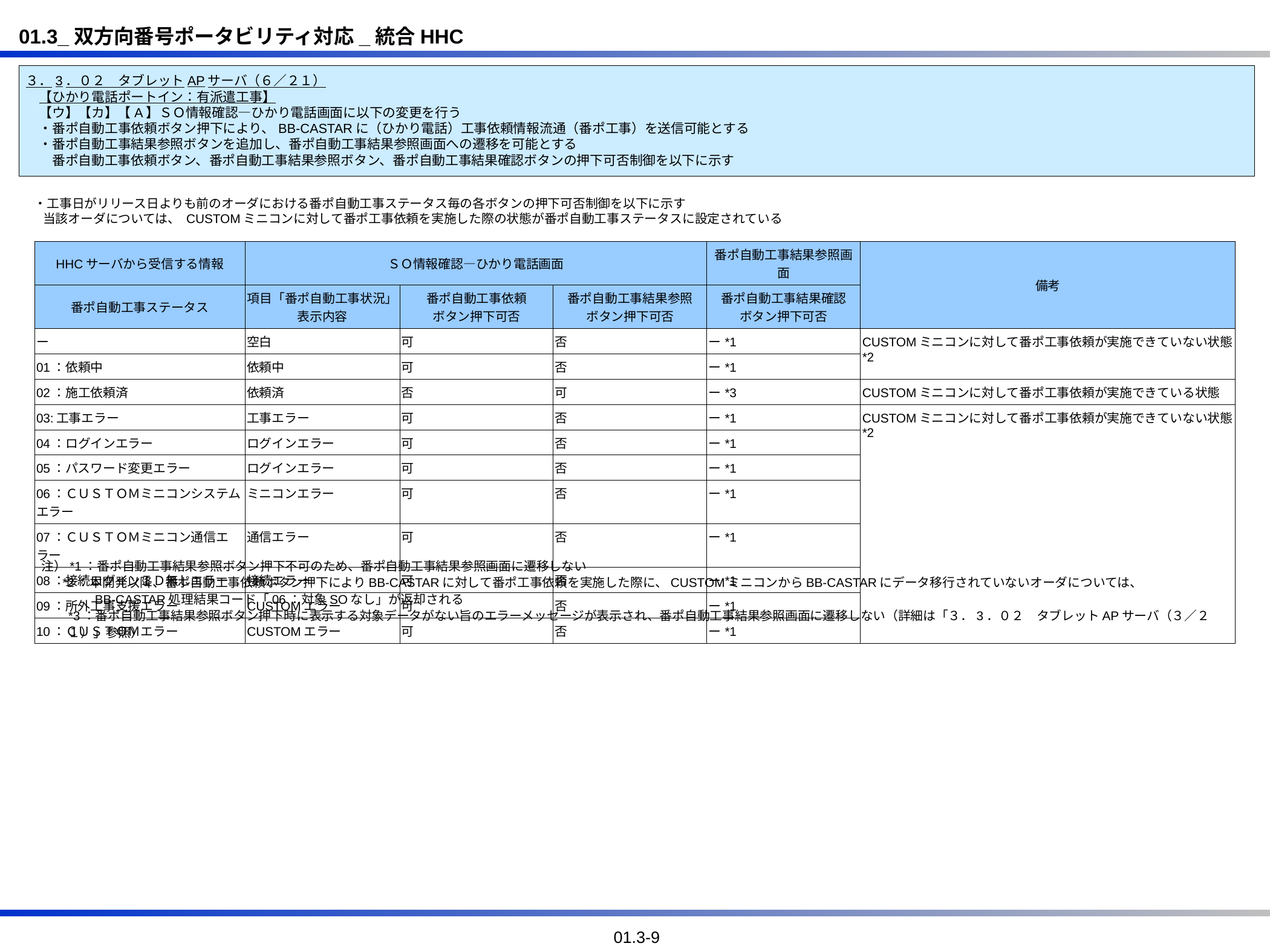

３．3．０２　タブレットAPサーバ（６／２１）
　【ひかり電話ポートイン：有派遣工事】
　【ウ】【カ】【A】ＳＯ情報確認―ひかり電話画面に以下の変更を行う
　・番ポ自動工事依頼ボタン押下により、BB-CASTARに（ひかり電話）工事依頼情報流通（番ポ工事）を送信可能とする
　・番ポ自動工事結果参照ボタンを追加し、番ポ自動工事結果参照画面への遷移を可能とする
　　番ポ自動工事依頼ボタン、番ポ自動工事結果参照ボタン、番ポ自動工事結果確認ボタンの押下可否制御を以下に示す
・工事日がリリース日よりも前のオーダにおける番ポ自動工事ステータス毎の各ボタンの押下可否制御を以下に示す
当該オーダについては、 CUSTOMミニコンに対して番ポ工事依頼を実施した際の状態が番ポ自動工事ステータスに設定されている
| HHCサーバから受信する情報 | ＳＯ情報確認―ひかり電話画面 |  |  | 番ポ自動工事結果参照画面 | 備考 |
| --- | --- | --- | --- | --- | --- |
| 番ポ自動工事ステータス | 項目「番ポ自動工事状況」 表示内容 | 番ポ自動工事依頼 ボタン押下可否 | 番ポ自動工事結果参照 ボタン押下可否 | 番ポ自動工事結果確認 ボタン押下可否 |  |
| ー | 空白 | 可 | 否 | ー\*1 | CUSTOMミニコンに対して番ポ工事依頼が実施できていない状態\*2 |
| 01：依頼中 | 依頼中 | 可 | 否 | ー\*1 |  |
| 02：施工依頼済 | 依頼済 | 否 | 可 | ー\*3 | CUSTOMミニコンに対して番ポ工事依頼が実施できている状態 |
| 03:工事エラー | 工事エラー | 可 | 否 | ー\*1 | CUSTOMミニコンに対して番ポ工事依頼が実施できていない状態\*2 |
| 04：ログインエラー | ログインエラー | 可 | 否 | ー\*1 |  |
| 05：パスワード変更エラー | ログインエラー | 可 | 否 | ー\*1 |  |
| 06：ＣＵＳＴＯＭミニコンシステムエラー | ミニコンエラー | 可 | 否 | ー\*1 |  |
| 07：ＣＵＳＴＯＭミニコン通信エラー | 通信エラー | 可 | 否 | ー\*1 |  |
| 08：接続ログインＩＤ無しエラー | 接続エラー | 可 | 否 | ー\*1 |  |
| 09：所外工事支援エラー | CUSTOMエラー | 可 | 否 | ー\*1 |  |
| 10：ＣＵＳＴＯＭエラー | CUSTOMエラー | 可 | 否 | ー\*1 |  |
注）*1：番ポ自動工事結果参照ボタン押下不可のため、番ポ自動工事結果参照画面に遷移しない
      *2：本開発以降、番ポ自動工事依頼ボタン押下によりBB-CASTARに対して番ポ工事依頼を実施した際に、CUSTOMミニコンからBB-CASTARにデータ移行されていないオーダについては、
BB-CASTAR処理結果コード「06：対象SOなし」が返却される
*3：番ポ自動工事結果参照ボタン押下時に表示する対象データがない旨のエラーメッセージが表示され、番ポ自動工事結果参照画面に遷移しない（詳細は「３．3．０２　タブレットAPサーバ（３／２１）」参照）
01.3-9